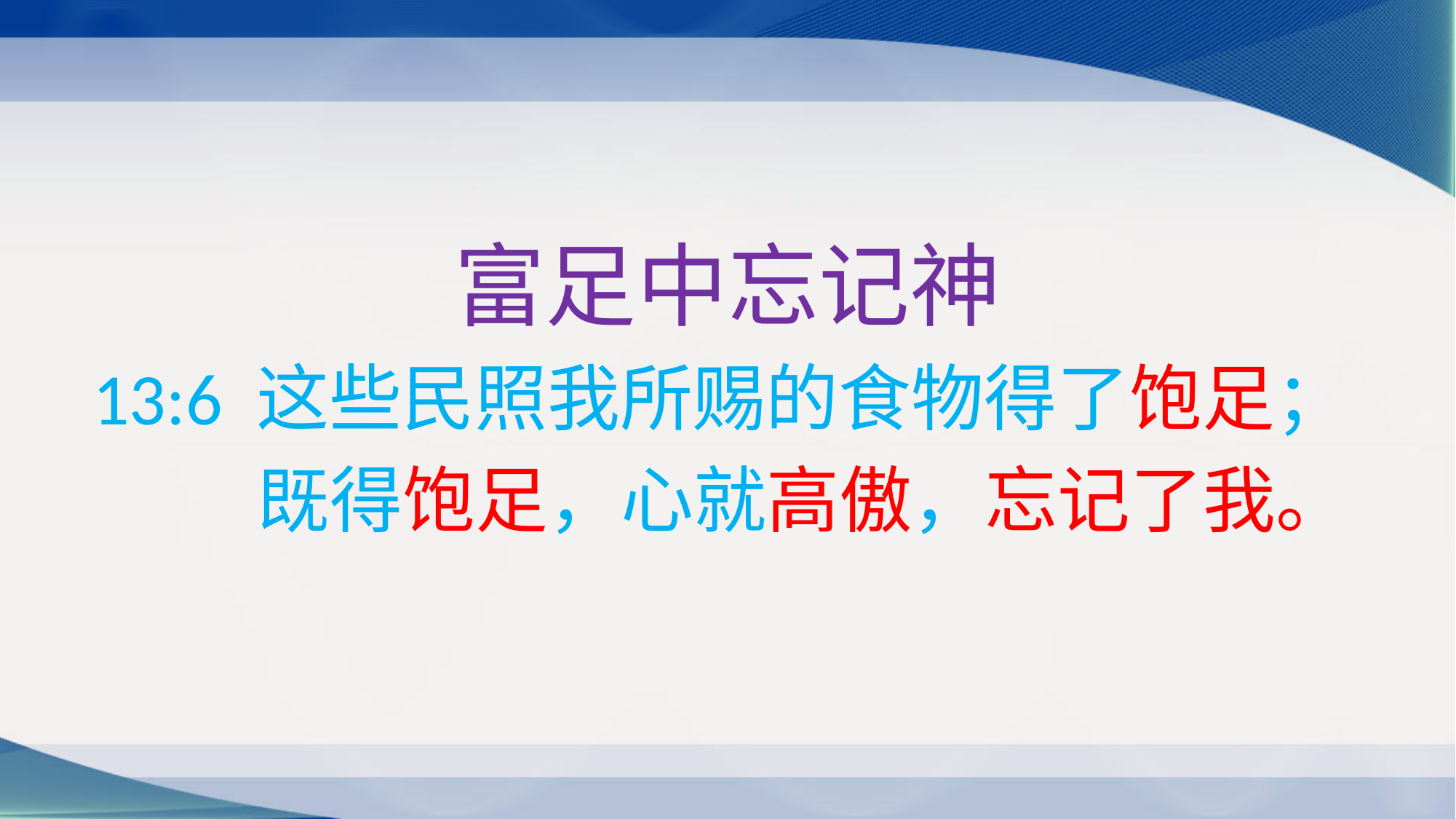

富足中忘记神
     13:6 这些民照我所赐的食物得了饱足；
              既得饱足，心就高傲，忘记了我。